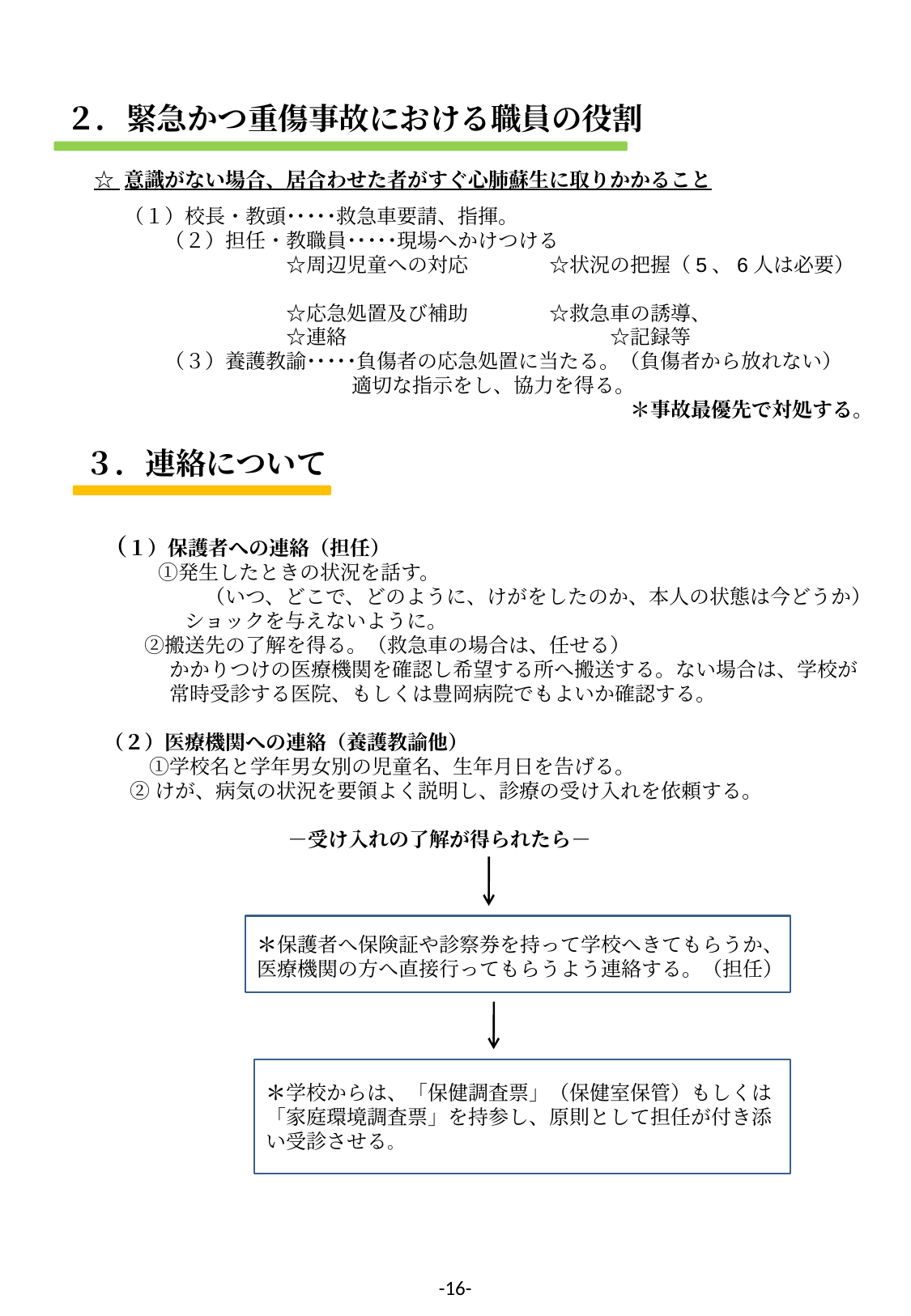

２．緊急かつ重傷事故における職員の役割

☆ 意識がない場合、居合わせた者がすぐ心肺蘇生に取りかかること
　（１）校長・教頭･････救急車要請、指揮。
　　　（２）担任・教職員･････現場へかけつける
　　　　　　　　　☆周辺児童への対応　　　　☆状況の把握（5、6人は必要）
　　　　　　　　　☆応急処置及び補助　　　　☆救急車の誘導、
　　　　　　　　　☆連絡　　　　　　　　　　　　　☆記録等
　　　（３）養護教諭･････負傷者の応急処置に当たる。（負傷者から放れない）
　　　　　　　　　　　　 適切な指示をし、協力を得る。
   　　　　　　　　　　　　　　　　　　　　　　　　　＊事故最優先で対処する。
３．連絡について

（１）保護者への連絡（担任）
  　　  ①発生したときの状況を話す。
　　　　　（いつ、どこで、どのように、けがをしたのか、本人の状態は今どうか）
　　　　ショックを与えないように。
  　 ②搬送先の了解を得る。（救急車の場合は、任せる）
　　　 かかりつけの医療機関を確認し希望する所へ搬送する。ない場合は、学校が
　　　 常時受診する医院、もしくは豊岡病院でもよいか確認する。

（２）医療機関への連絡（養護教諭他）
　　  ①学校名と学年男女別の児童名、生年月日を告げる。
     ②けが、病気の状況を要領よく説明し、診療の受け入れを依頼する。

   　　　　　　        －受け入れの了解が得られたら－

＊保護者へ保険証や診察券を持って学校へきてもらうか、医療機関の方へ直接行ってもらうよう連絡する。（担任）

＊学校からは、「保健調査票」（保健室保管）もしくは「家庭環境調査票」を持参し、原則として担任が付き添い受診させる。
-16-